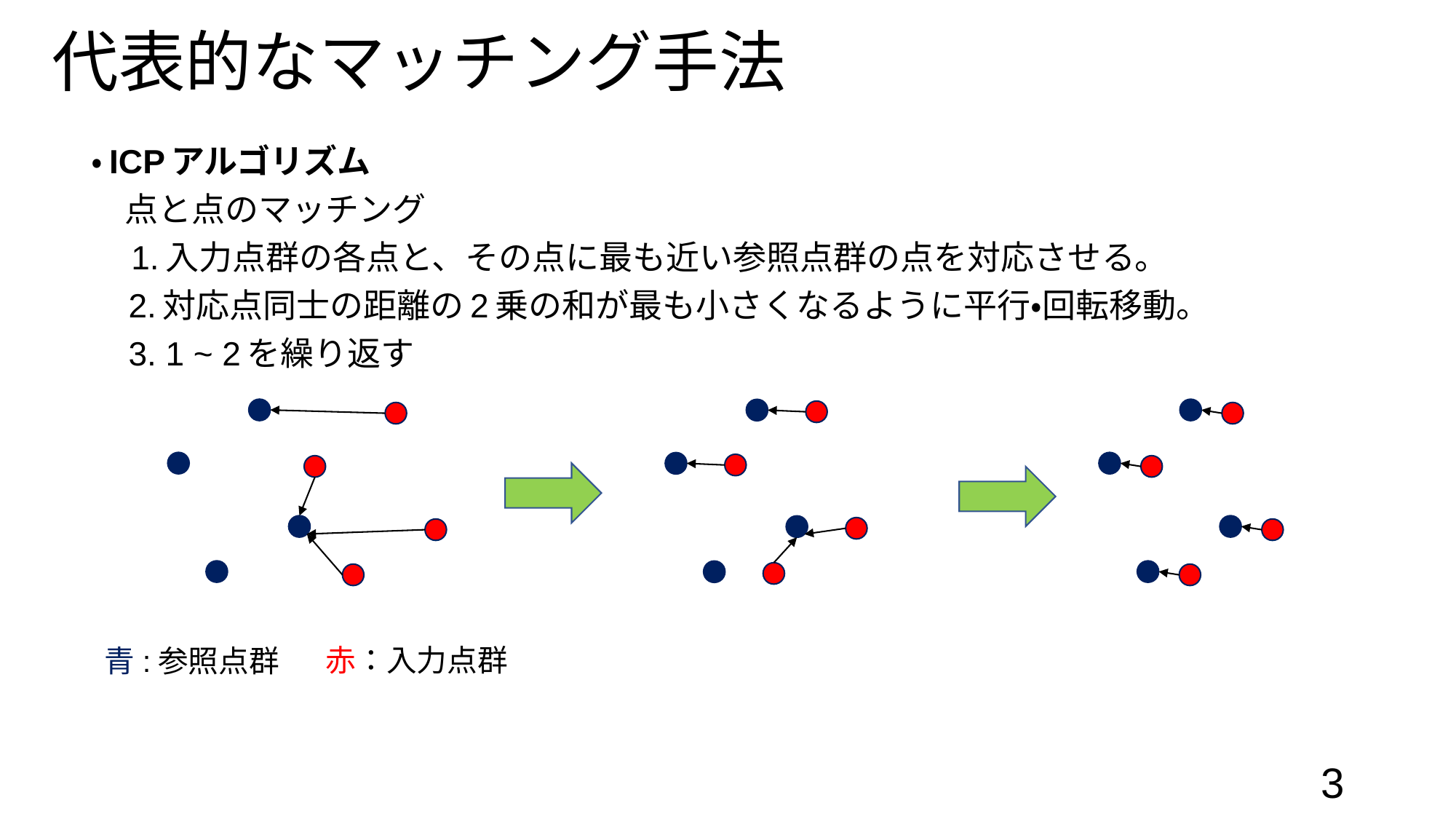

# 代表的なマッチング手法
・ICPアルゴリズム
　点と点のマッチング
　1.入力点群の各点と、その点に最も近い参照点群の点を対応させる。
    2.対応点同士の距離の2乗の和が最も小さくなるように平行・回転移動。
    3. 1 ~ 2を繰り返す

赤：入力点群
青:参照点群
3